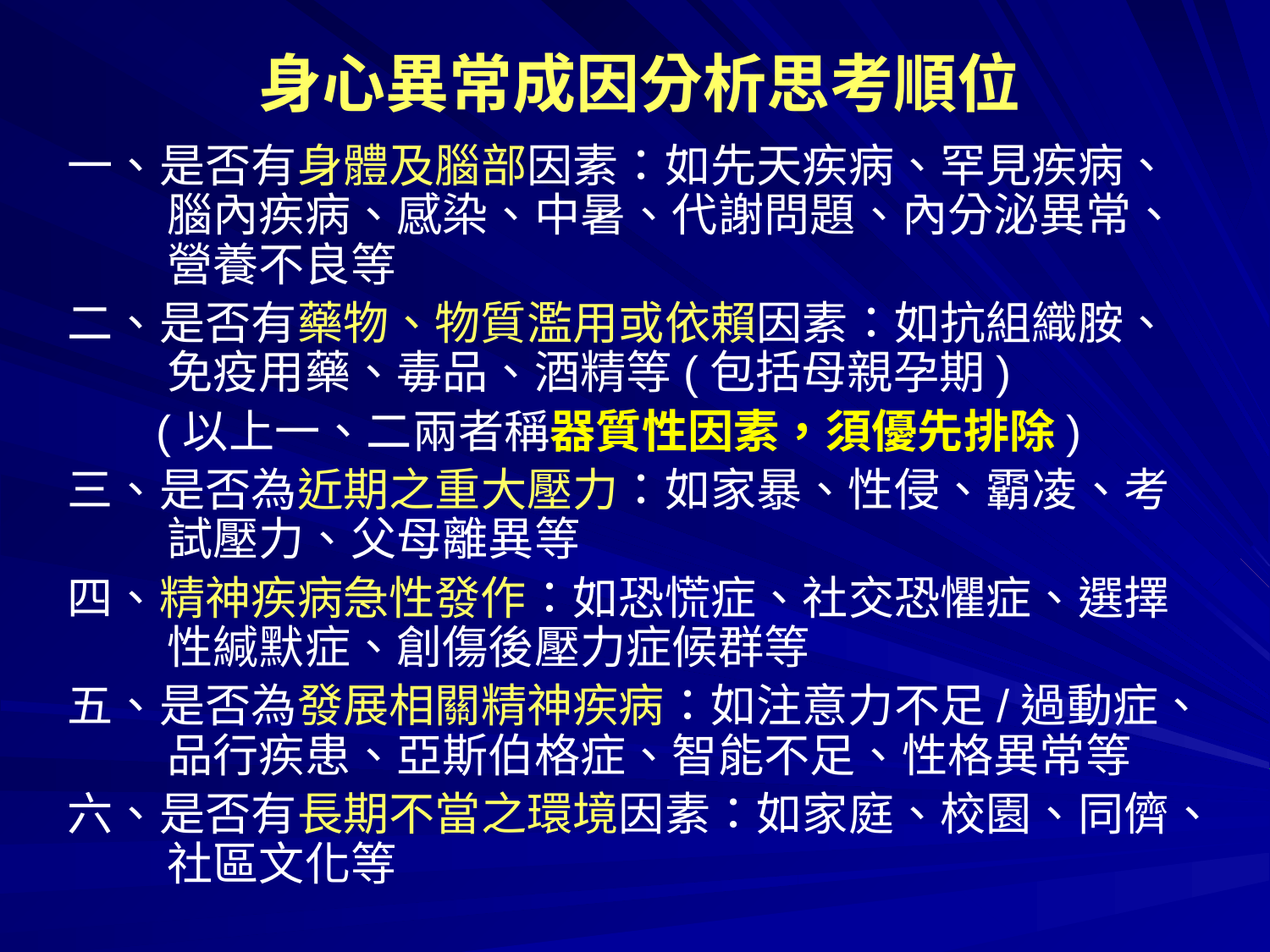

身心異常成因分析思考順位
一、是否有身體及腦部因素：如先天疾病、罕見疾病、腦內疾病、感染、中暑、代謝問題、內分泌異常、營養不良等
二、是否有藥物、物質濫用或依賴因素：如抗組織胺、免疫用藥、毒品、酒精等(包括母親孕期)
       (以上一、二兩者稱器質性因素，須優先排除)
三、是否為近期之重大壓力：如家暴、性侵、霸凌、考試壓力、父母離異等
四、精神疾病急性發作：如恐慌症、社交恐懼症、選擇性緘默症、創傷後壓力症候群等
五、是否為發展相關精神疾病：如注意力不足/過動症、品行疾患、亞斯伯格症、智能不足、性格異常等
六、是否有長期不當之環境因素：如家庭、校園、同儕、社區文化等